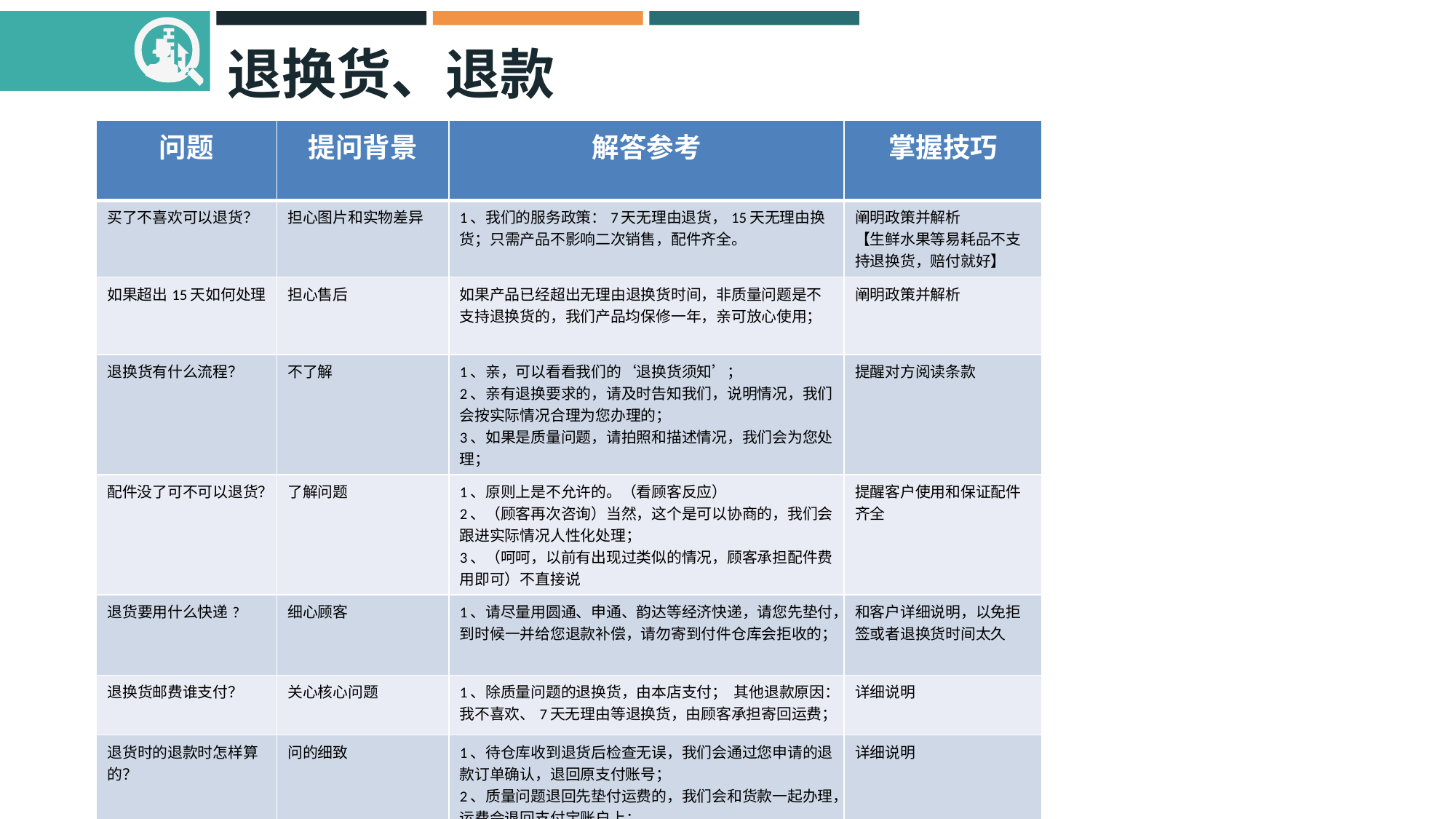

# 退换货、退款
| 问题 | 提问背景 | 解答参考 | 掌握技巧 |
| --- | --- | --- | --- |
| 买了不喜欢可以退货？ | 担心图片和实物差异 | 1、我们的服务政策：7天无理由退货，15天无理由换货；只需产品不影响二次销售，配件齐全。 | 阐明政策并解析 【生鲜水果等易耗品不支持退换货，赔付就好】 |
| 如果超出15天如何处理 | 担心售后 | 如果产品已经超出无理由退换货时间，非质量问题是不支持退换货的，我们产品均保修一年，亲可放心使用； | 阐明政策并解析 |
| 退换货有什么流程？ | 不了解 | 1、亲，可以看看我们的‘退换货须知’； 2、亲有退换要求的，请及时告知我们，说明情况，我们会按实际情况合理为您办理的； 3、如果是质量问题，请拍照和描述情况，我们会为您处理； | 提醒对方阅读条款 |
| 配件没了可不可以退货？ | 了解问题 | 1、原则上是不允许的。（看顾客反应） 2、（顾客再次咨询）当然，这个是可以协商的，我们会跟进实际情况人性化处理； 3、（呵呵，以前有出现过类似的情况，顾客承担配件费用即可）不直接说 | 提醒客户使用和保证配件齐全 |
| 退货要用什么快递? | 细心顾客 | 1、请尽量用圆通、申通、韵达等经济快递，请您先垫付，到时候一并给您退款补偿，请勿寄到付件仓库会拒收的； | 和客户详细说明，以免拒签或者退换货时间太久 |
| 退换货邮费谁支付？ | 关心核心问题 | 1、除质量问题的退换货，由本店支付； 其他退款原因：我不喜欢、7天无理由等退换货，由顾客承担寄回运费； | 详细说明 |
| 退货时的退款时怎样算的？ | 问的细致 | 1、待仓库收到退货后检查无误，我们会通过您申请的退款订单确认，退回原支付账号； 2、质量问题退回先垫付运费的，我们会和货款一起办理，运费会退回支付宝账户上； | 详细说明 |